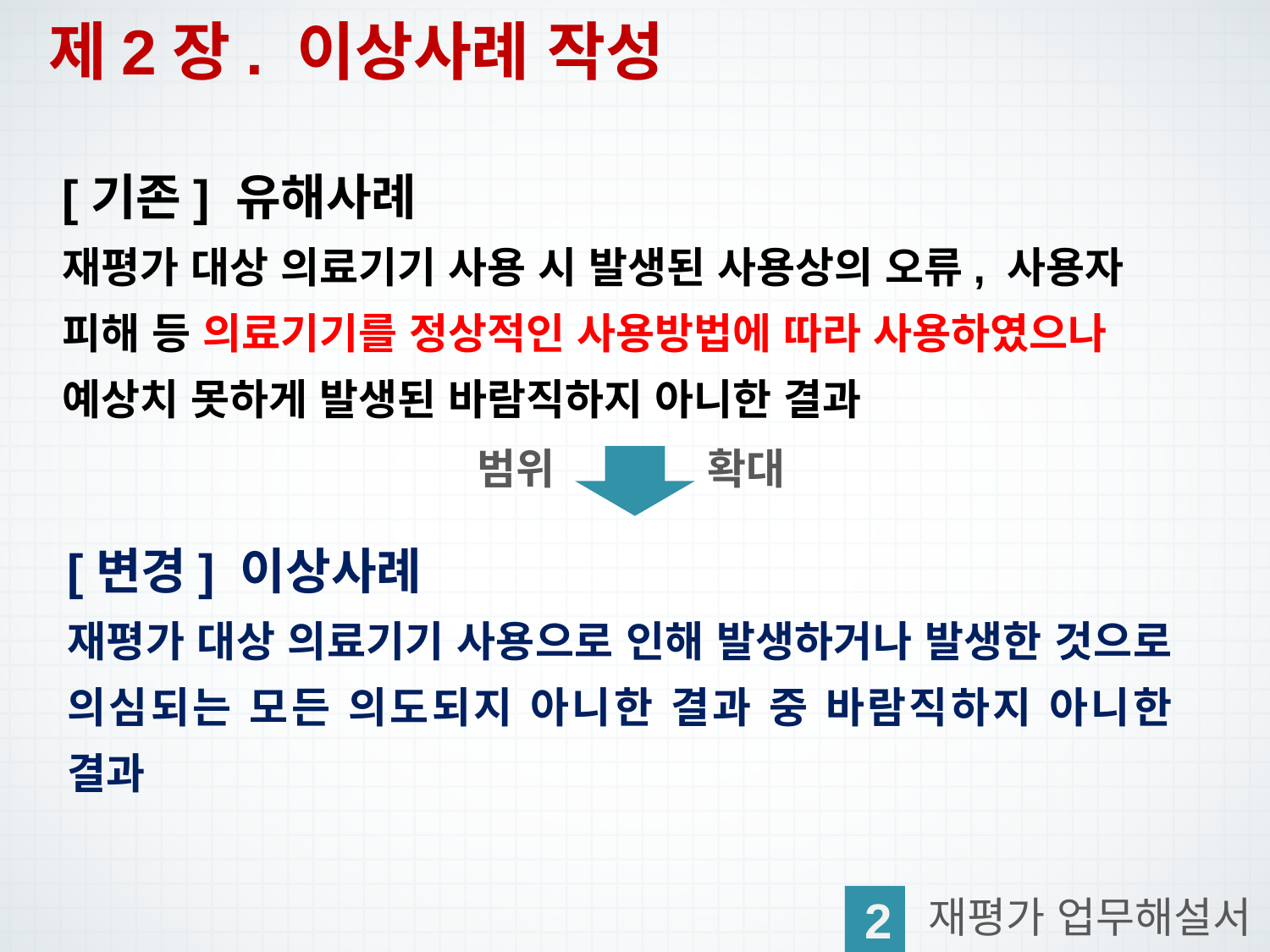

제2장. 이상사례 작성
[기존] 유해사례
재평가 대상 의료기기 사용 시 발생된 사용상의 오류, 사용자
피해 등 의료기기를 정상적인 사용방법에 따라 사용하였으나
예상치 못하게 발생된 바람직하지 아니한 결과
범위
확대

[변경] 이상사례
재평가 대상 의료기기 사용으로 인해 발생하거나 발생한 것으로 의심되는 모든 의도되지 아니한 결과 중 바람직하지 아니한 결과
2
재평가 업무해설서